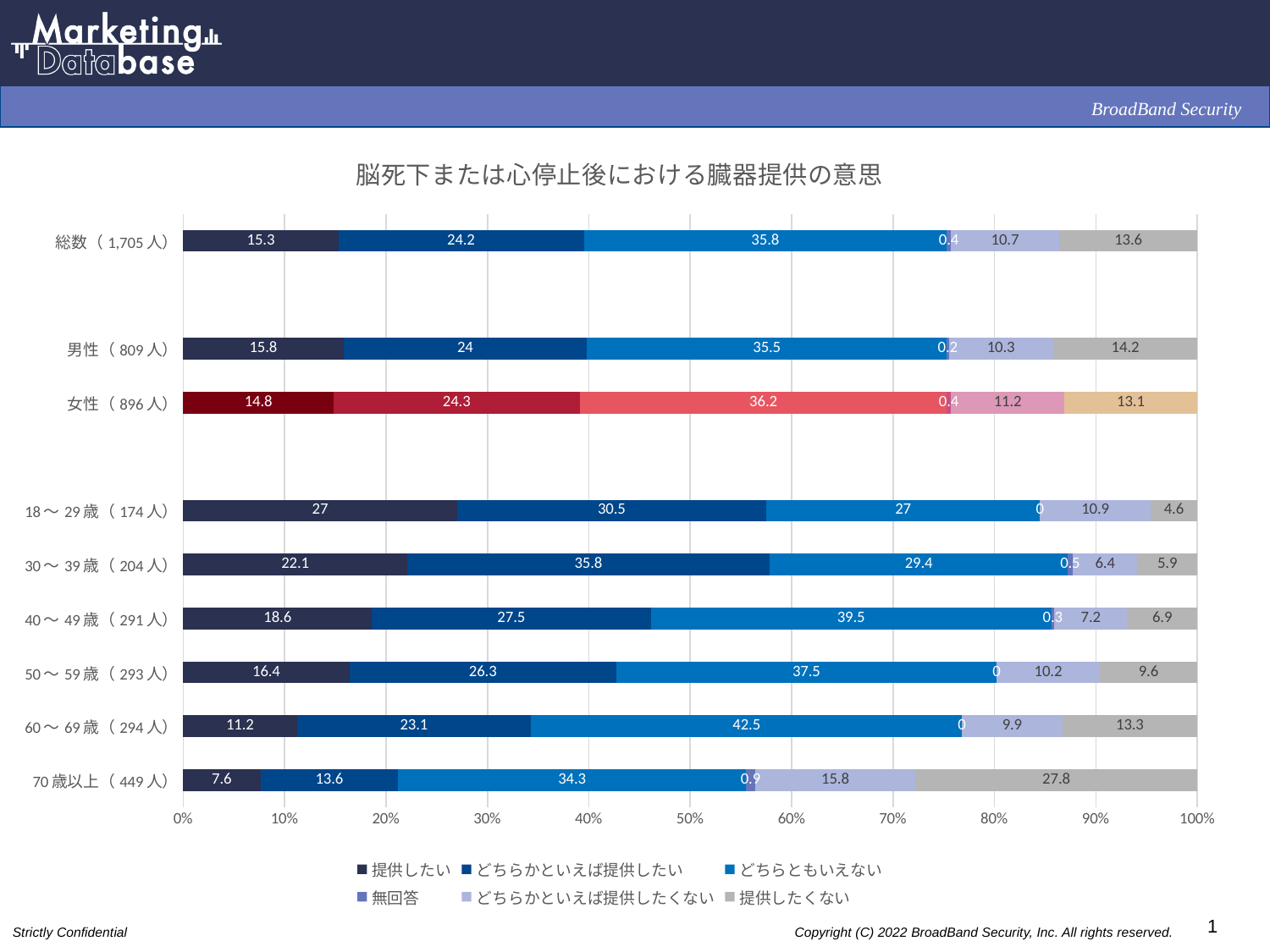

### Chart: 脳死下または心停止後における臓器提供の意思

| Category | 提供したい | どちらかといえば提供したい | どちらともいえない | 無回答 | どちらかといえば提供したくない | 提供したくない |
|---|---|---|---|---|---|---|
| 総数（1,705人） | 15.3 | 24.2 | 35.8 | 0.4 | 10.7 | 13.6 |
|  | None | None | None | None | None | None |
| 男性（809人） | 15.8 | 24.0 | 35.5 | 0.2 | 10.3 | 14.2 |
| 女性（896人） | 14.8 | 24.3 | 36.2 | 0.4 | 11.2 | 13.1 |
|  | None | None | None | None | None | None |
| 18～29歳（174人） | 27.0 | 30.5 | 27.0 | 0.0 | 10.9 | 4.6 |
| 30～39歳（204人） | 22.1 | 35.8 | 29.4 | 0.5 | 6.4 | 5.9 |
| 40～49歳（291人） | 18.6 | 27.5 | 39.5 | 0.3 | 7.2 | 6.9 |
| 50～59歳（293人） | 16.4 | 26.3 | 37.5 | 0.0 | 10.2 | 9.6 |
| 60～69歳（294人） | 11.2 | 23.1 | 42.5 | 0.0 | 9.9 | 13.3 |
| 70歳以上（449人） | 7.6 | 13.6 | 34.3 | 0.9 | 15.8 | 27.8 |